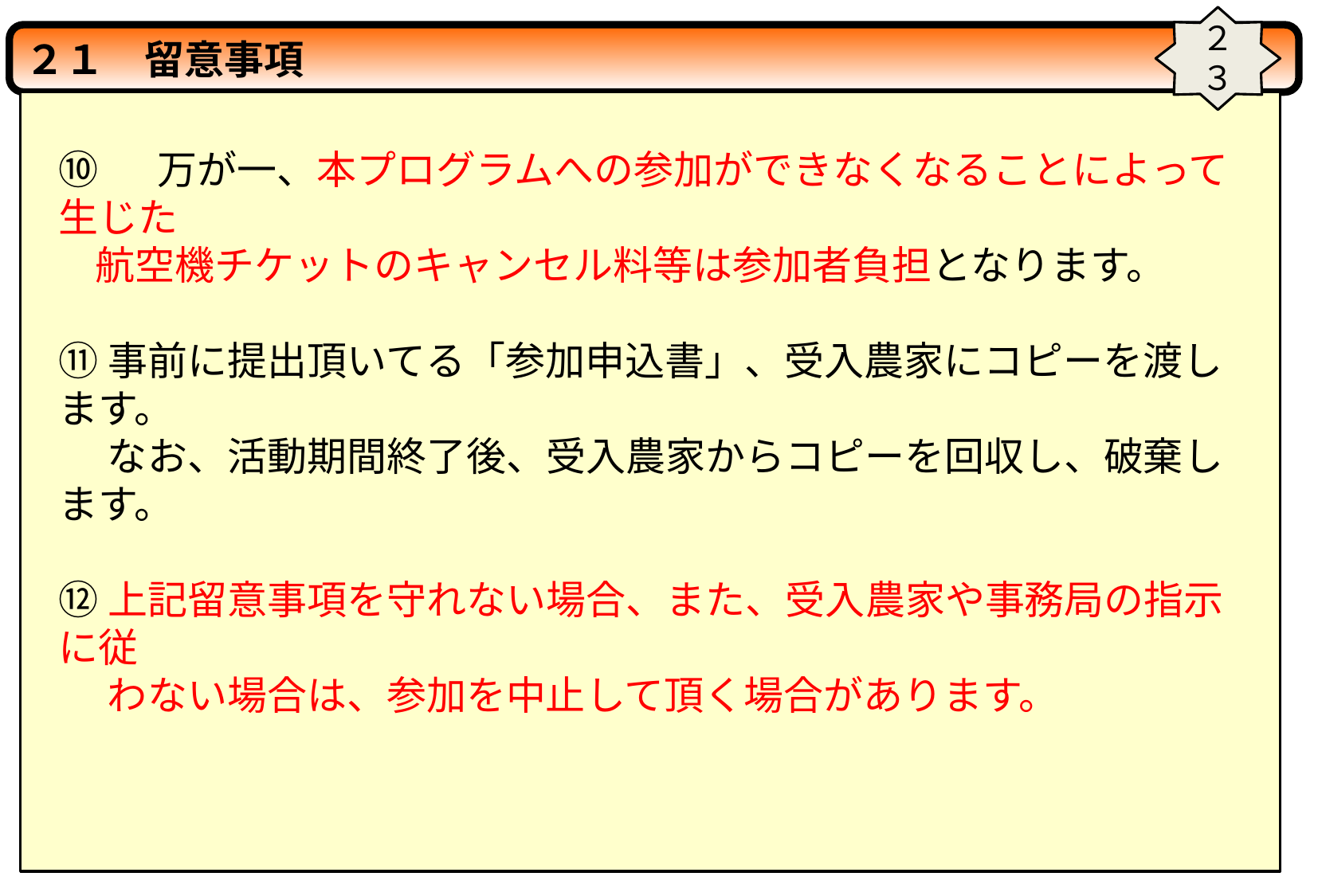

２３
２１　留意事項

⑩　 万が一、本プログラムへの参加ができなくなることによって生じた
   航空機チケットのキャンセル料等は参加者負担となります。

⑪事前に提出頂いてる「参加申込書」、受入農家にコピーを渡します。
　 なお、活動期間終了後、受入農家からコピーを回収し、破棄します。

⑫上記留意事項を守れない場合、また、受入農家や事務局の指示に従
　 わない場合は、参加を中止して頂く場合があります。